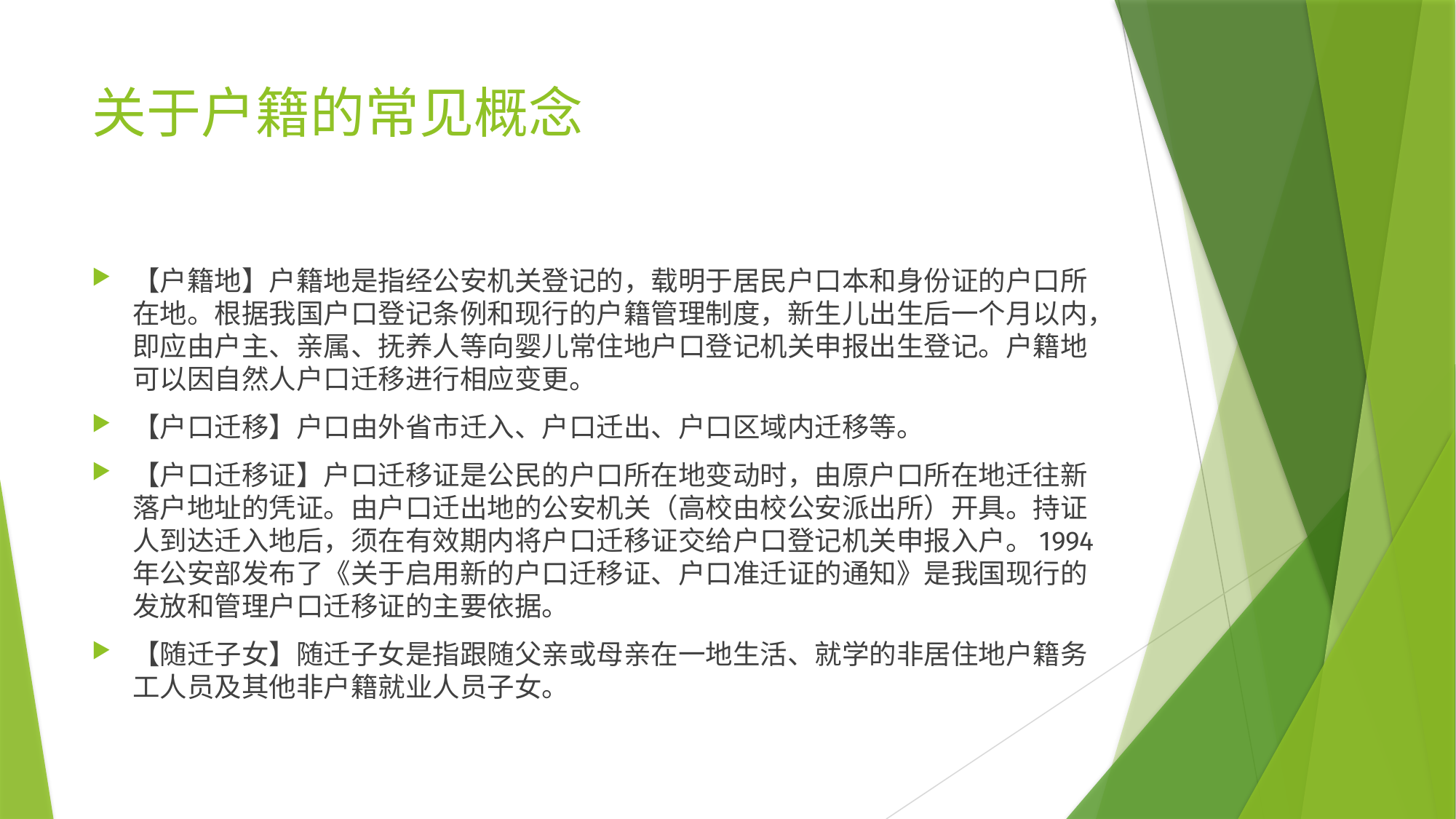

# 关于户籍的常见概念
【户籍地】户籍地是指经公安机关登记的，载明于居民户口本和身份证的户口所在地。根据我国户口登记条例和现行的户籍管理制度，新生儿出生后一个月以内，即应由户主、亲属、抚养人等向婴儿常住地户口登记机关申报出生登记。户籍地可以因自然人户口迁移进行相应变更。
【户口迁移】户口由外省市迁入、户口迁出、户口区域内迁移等。
【户口迁移证】户口迁移证是公民的户口所在地变动时，由原户口所在地迁往新落户地址的凭证。由户口迁出地的公安机关（高校由校公安派出所）开具。持证人到达迁入地后，须在有效期内将户口迁移证交给户口登记机关申报入户。1994年公安部发布了《关于启用新的户口迁移证、户口准迁证的通知》是我国现行的发放和管理户口迁移证的主要依据。
【随迁子女】随迁子女是指跟随父亲或母亲在一地生活、就学的非居住地户籍务工人员及其他非户籍就业人员子女。